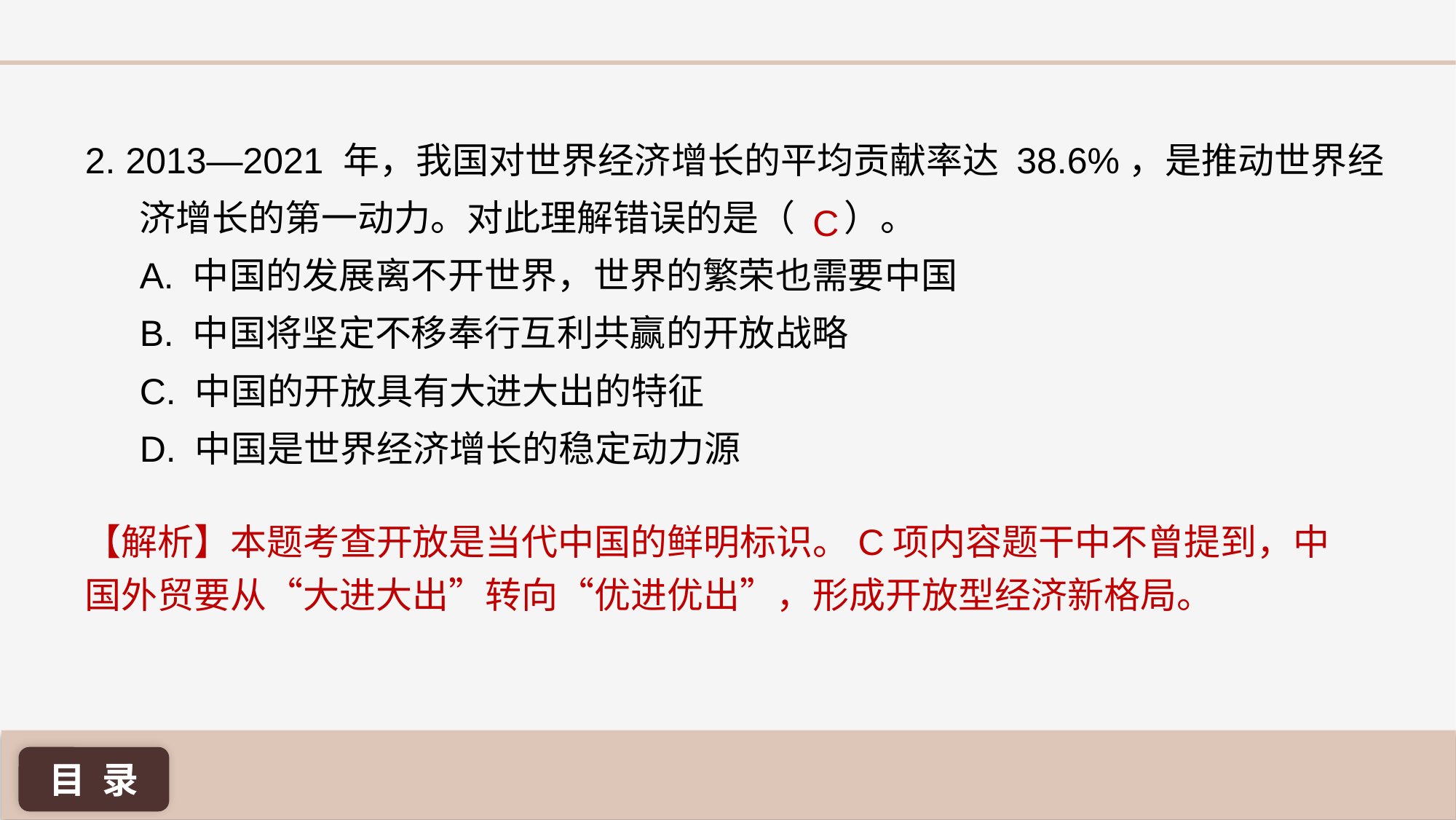

2. 2013—2021 年，我国对世界经济增长的平均贡献率达 38.6%，是推动世界经济增长的第一动力。对此理解错误的是（      ）。
A. 中国的发展离不开世界，世界的繁荣也需要中国
B. 中国将坚定不移奉行互利共赢的开放战略
C. 中国的开放具有大进大出的特征
D. 中国是世界经济增长的稳定动力源
C
【解析】本题考查开放是当代中国的鲜明标识。C项内容题干中不曾提到，中国外贸要从“大进大出”转向“优进优出”，形成开放型经济新格局。